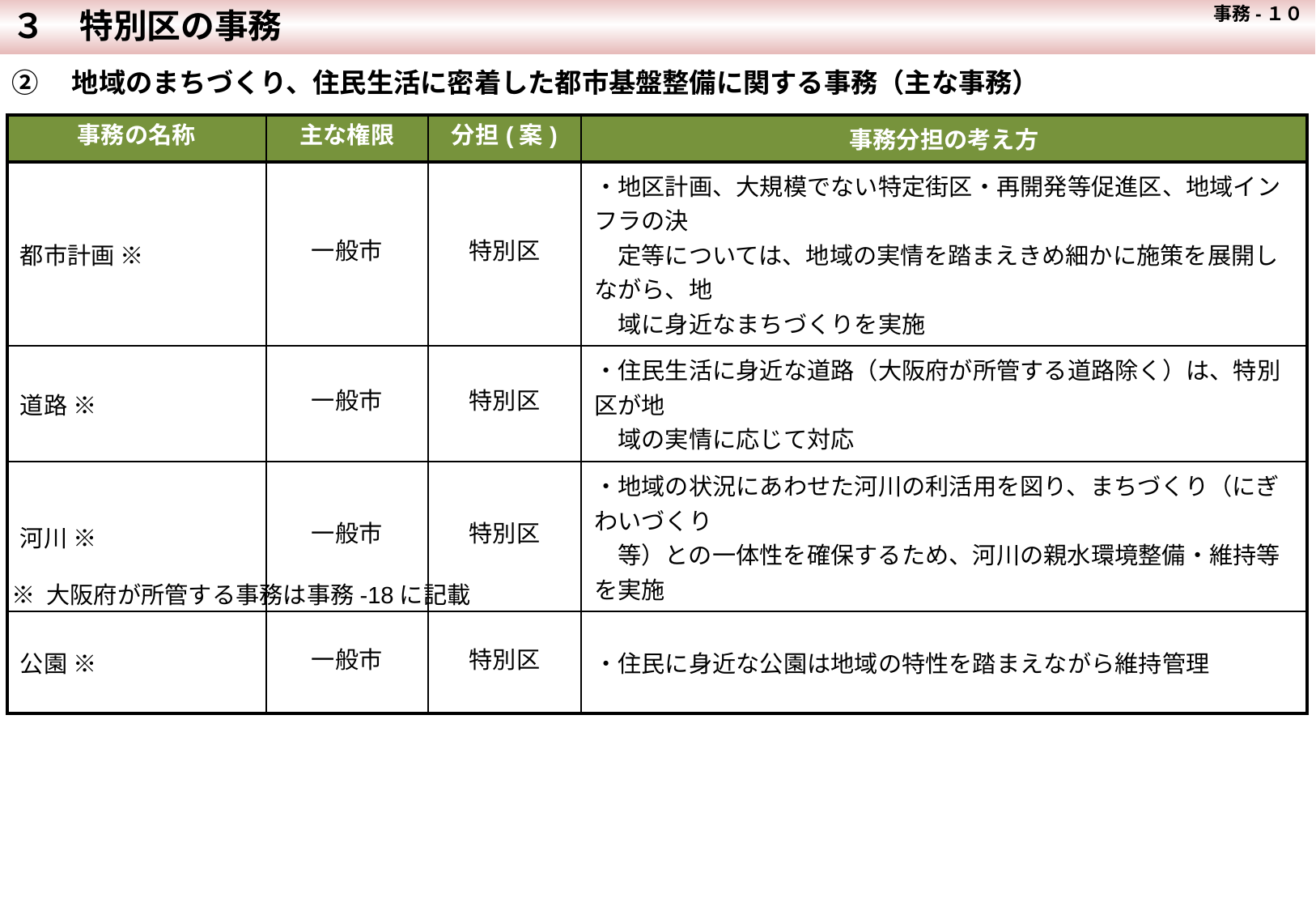

３　特別区の事務
 事務-１０
②　地域のまちづくり、住民生活に密着した都市基盤整備に関する事務（主な事務）
| 事務の名称 | 主な権限 | 分担(案) | 事務分担の考え方 |
| --- | --- | --- | --- |
| 都市計画 ※ | 一般市 | 特別区 | ・地区計画、大規模でない特定街区・再開発等促進区、地域インフラの決 　定等については、地域の実情を踏まえきめ細かに施策を展開しながら、地 　域に身近なまちづくりを実施 |
| 道路 ※ | 一般市 | 特別区 | ・住民生活に身近な道路（大阪府が所管する道路除く）は、特別区が地 　域の実情に応じて対応 |
| 河川 ※ | 一般市 | 特別区 | ・地域の状況にあわせた河川の利活用を図り、まちづくり（にぎわいづくり 　等）との一体性を確保するため、河川の親水環境整備・維持等を実施 |
| 公園 ※ | 一般市 | 特別区 | ・住民に身近な公園は地域の特性を踏まえながら維持管理 |
※ 大阪府が所管する事務は事務-18に記載